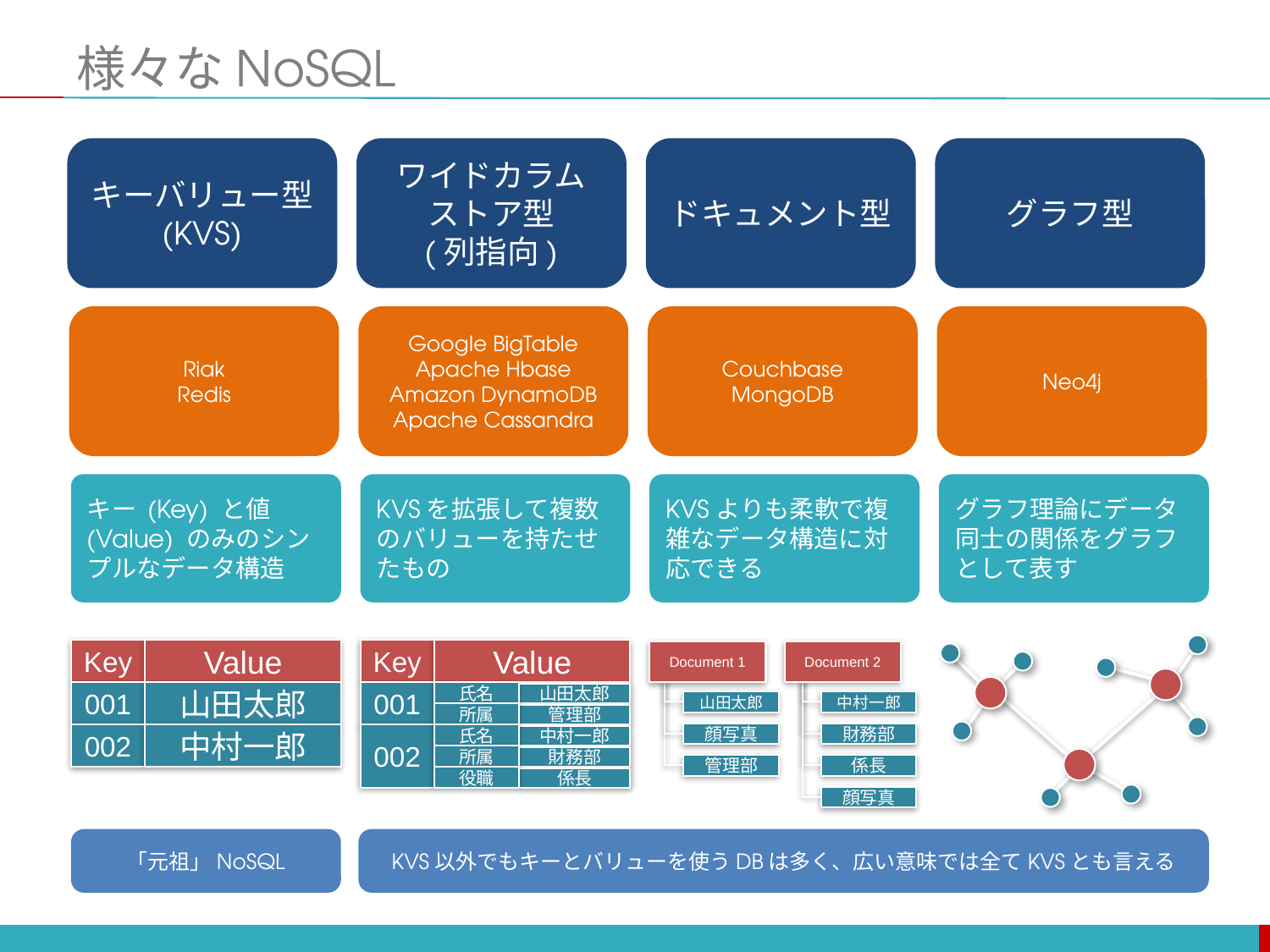

# 様々なNoSQL
キーバリュー型
(KVS)
ワイドカラム
ストア型
(列指向)
ドキュメント型
グラフ型
Riak
Redis
Google BigTable
Apache Hbase
Amazon DynamoDB
Apache Cassandra
Couchbase
MongoDB
Neo4j
キー (Key) と値 (Value) のみのシンプルなデータ構造
KVSを拡張して複数のバリューを持たせたもの
KVSよりも柔軟で複雑なデータ構造に対応できる
グラフ理論にデータ同士の関係をグラフとして表す

Key
Value
Key
Value
Document 1
Document 2

001
山田太郎
001
氏名
山田太郎
山田太郎
中村一郎
所属
管理部

顔写真
財務部
002
中村一郎
002
氏名
中村一郎
所属
財務部

管理部
係長
役職
係長

顔写真

KVS以外でもキーとバリューを使うDBは多く、広い意味では全てKVSとも言える
「元祖」NoSQL